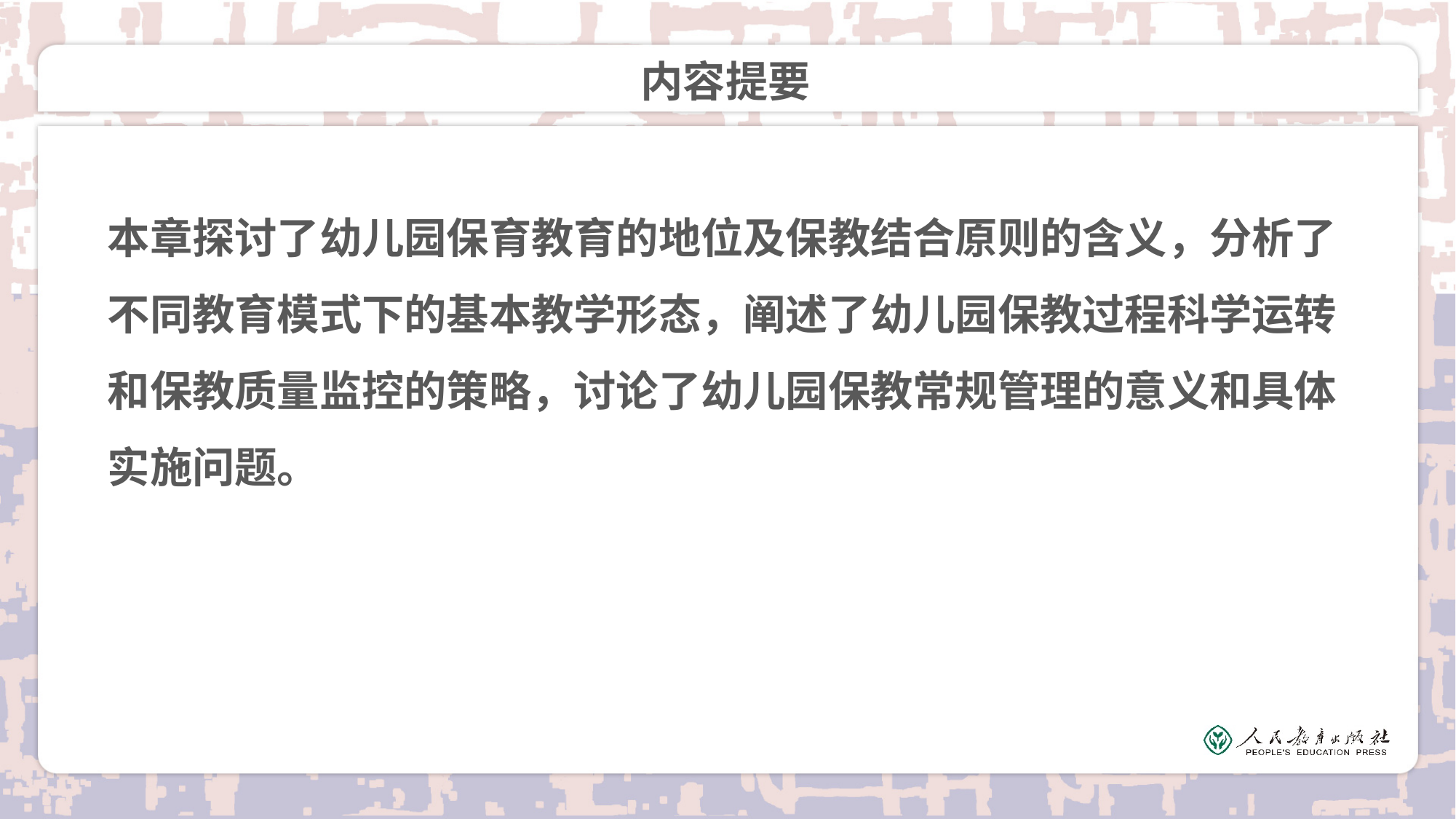

# 内容提要
本章探讨了幼儿园保育教育的地位及保教结合原则的含义，分析了不同教育模式下的基本教学形态，阐述了幼儿园保教过程科学运转和保教质量监控的策略，讨论了幼儿园保教常规管理的意义和具体实施问题。